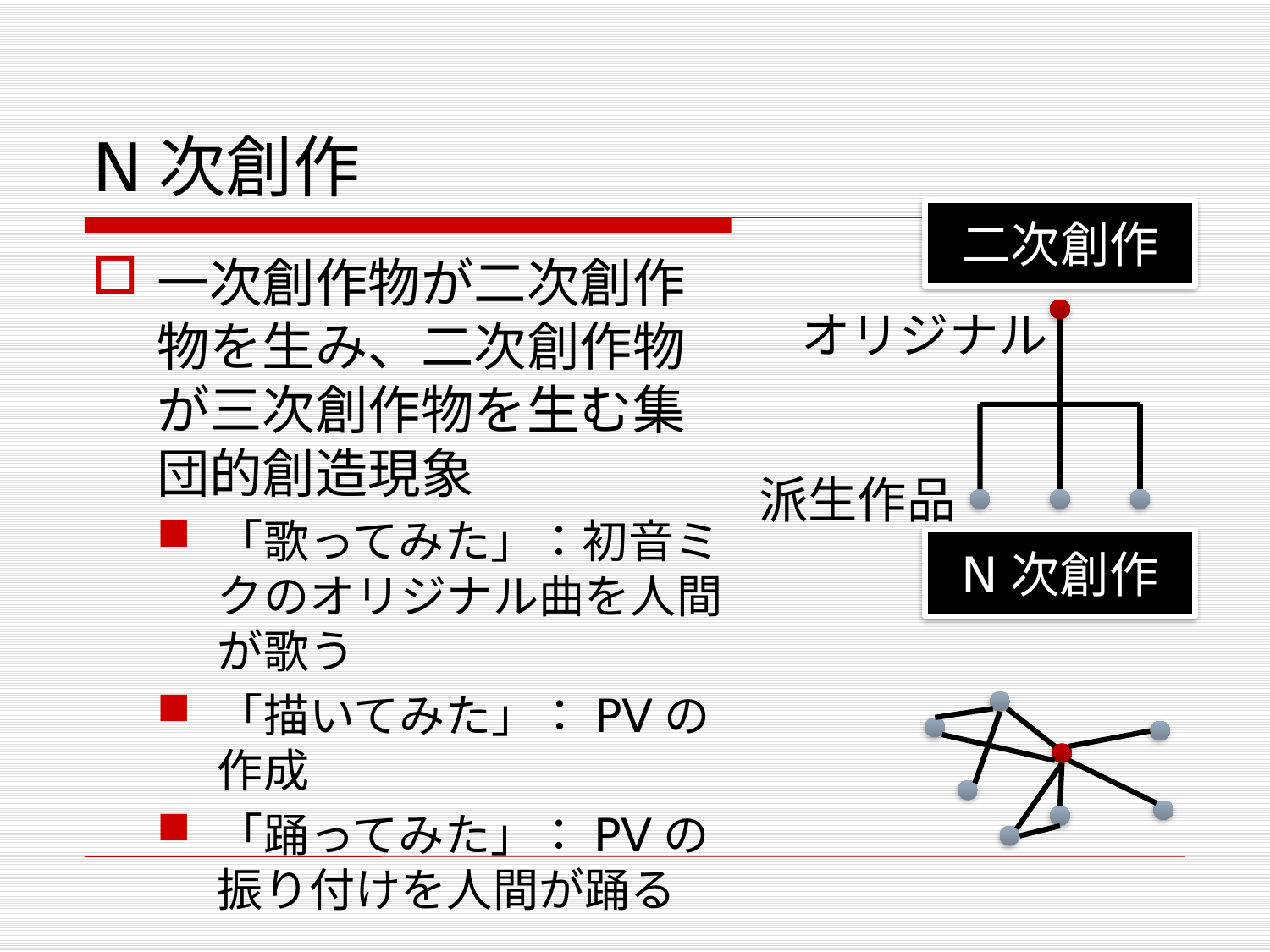

# N次創作
二次創作
一次創作物が二次創作物を生み、二次創作物が三次創作物を生む集団的創造現象
「歌ってみた」：初音ミクのオリジナル曲を人間が歌う
「描いてみた」：PVの作成
「踊ってみた」：PVの振り付けを人間が踊る
オリジナル

派生作品

N次創作